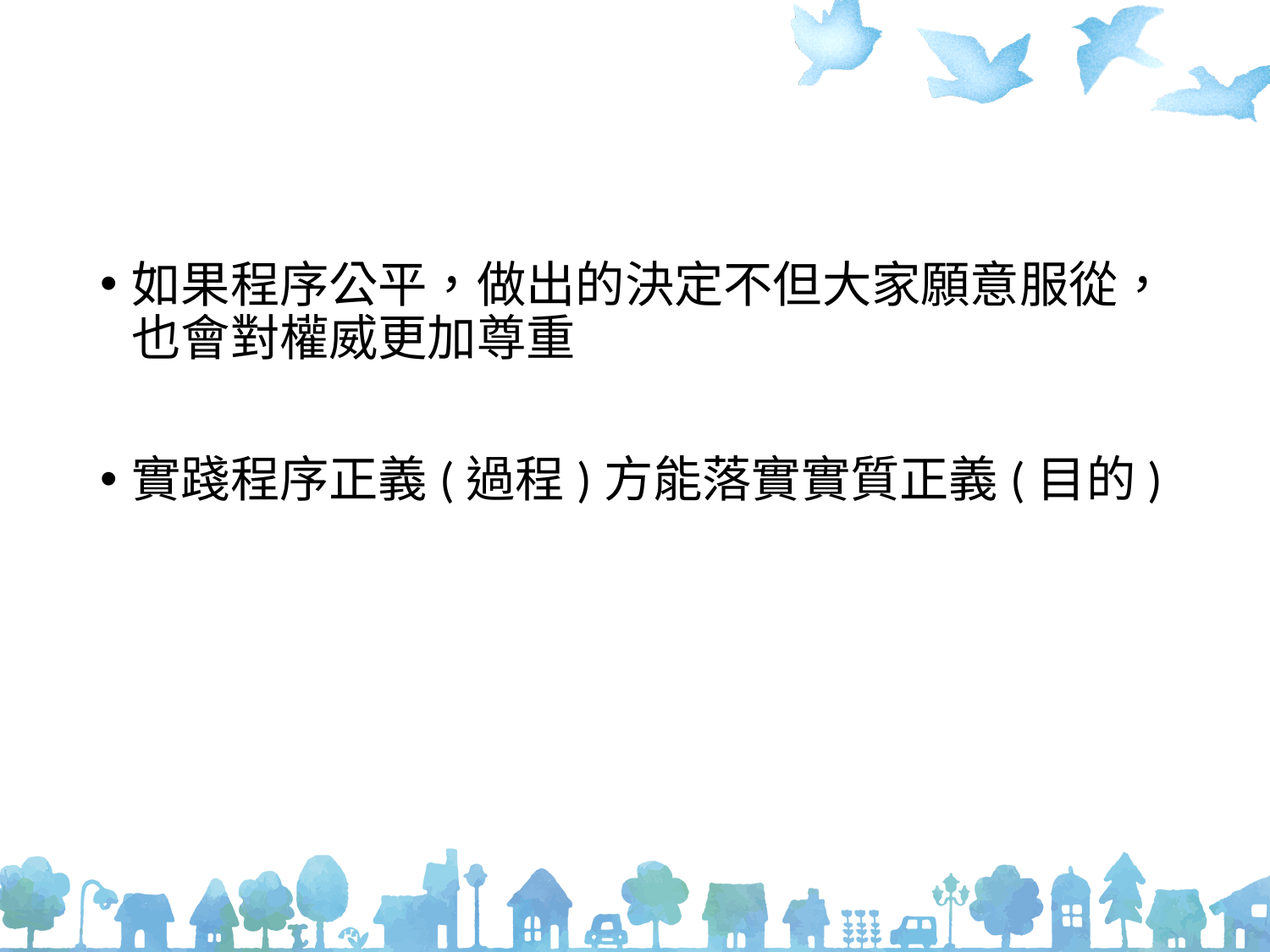

#
如果程序公平，做出的決定不但大家願意服從，也會對權威更加尊重

實踐程序正義(過程)方能落實實質正義(目的)